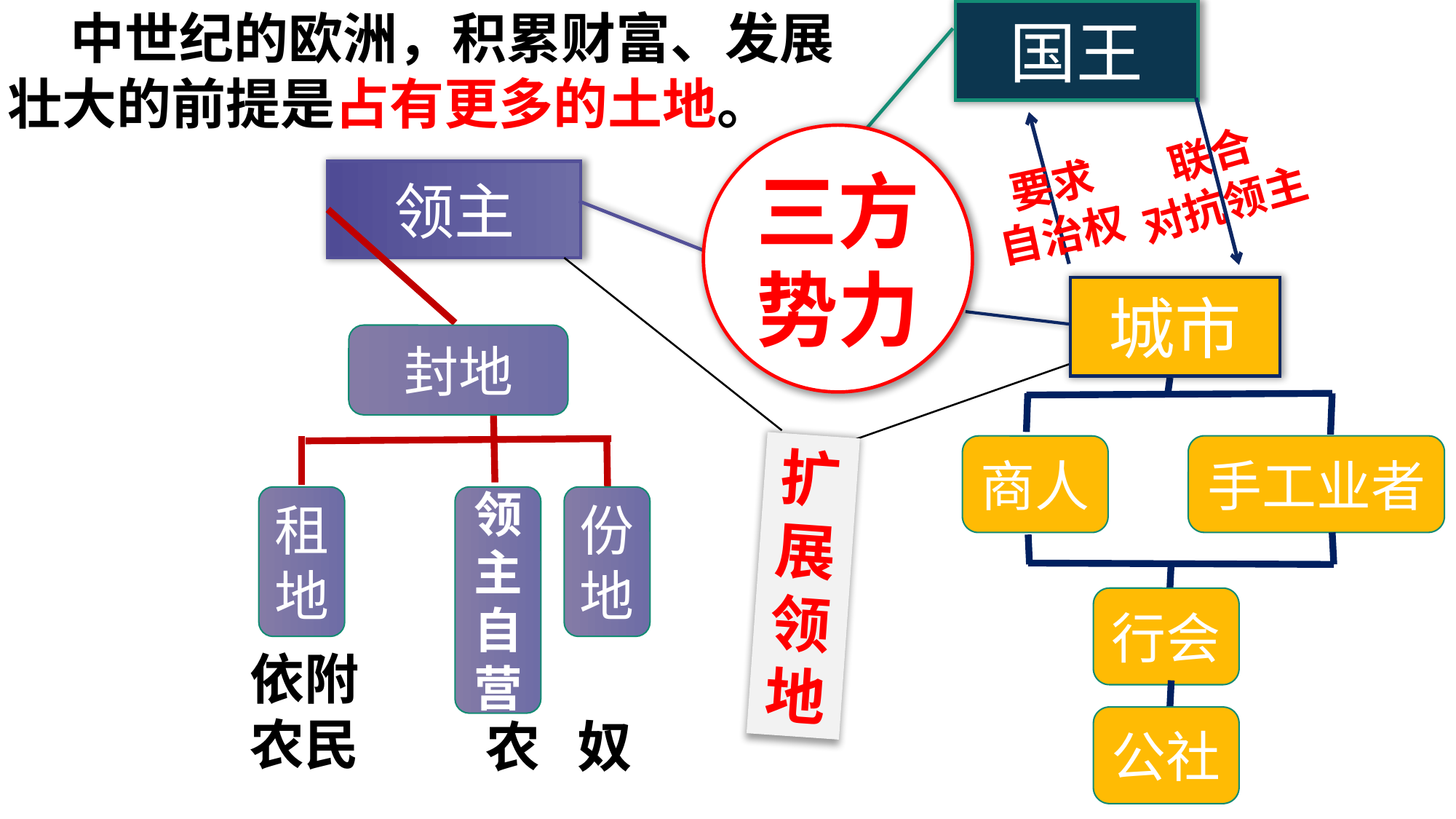

中世纪的欧洲，积累财富、发展壮大的前提是占有更多的土地。
国王
联合
对抗领主
要求
自治权
三方势力
领主
扩展领地
城市
封地
手工业者
商人
租地
领主自营
份地
行会
依附农民
农   奴
公社